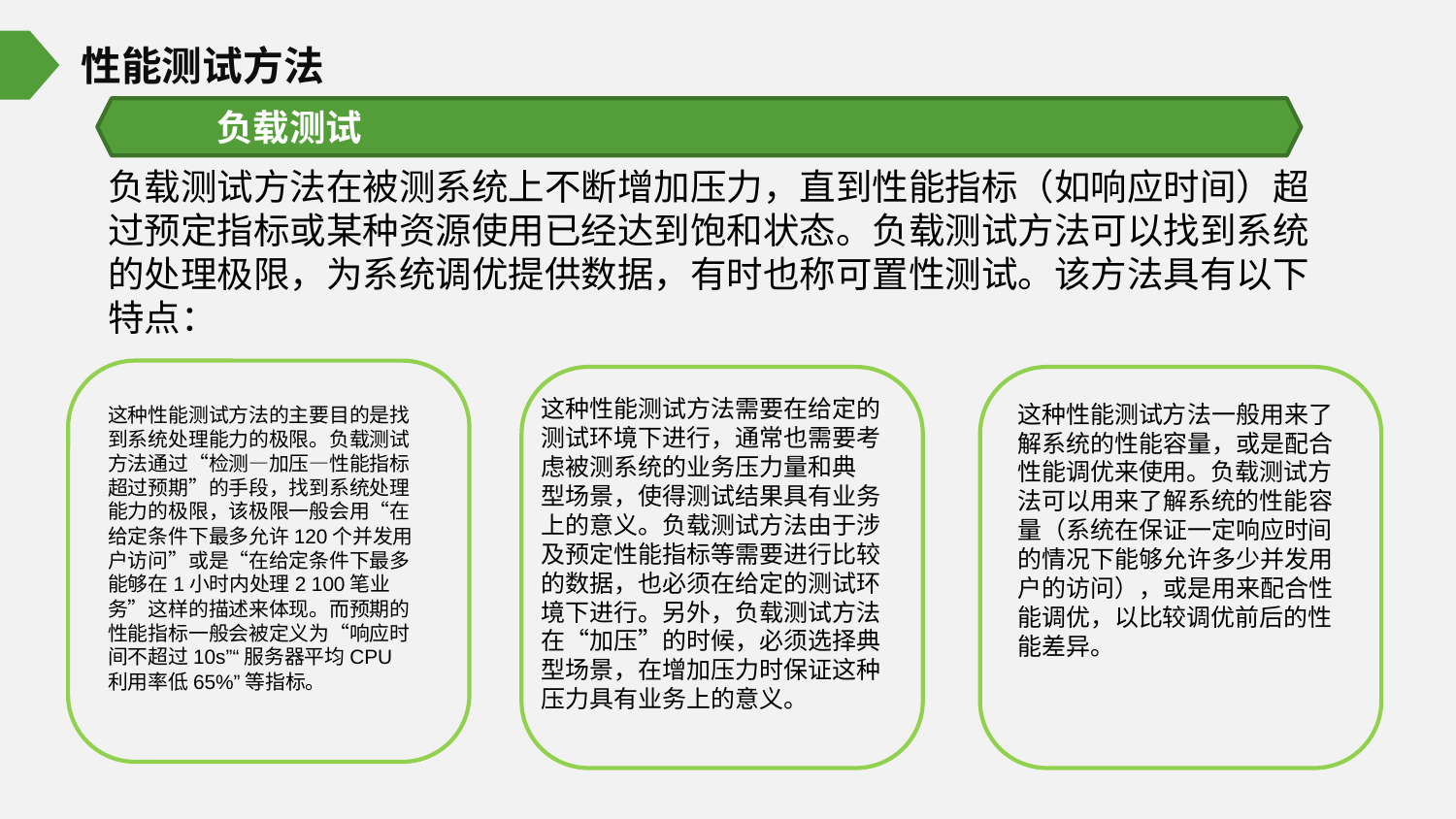

性能测试方法
负载测试
负载测试方法在被测系统上不断增加压力，直到性能指标（如响应时间）超过预定指标或某种资源使用已经达到饱和状态。负载测试方法可以找到系统的处理极限，为系统调优提供数据，有时也称可置性测试。该方法具有以下特点：

这种性能测试方法需要在给定的测试环境下进行，通常也需要考虑被测系统的业务压力量和典
型场景，使得测试结果具有业务上的意义。负载测试方法由于涉及预定性能指标等需要进行比较的数据，也必须在给定的测试环境下进行。另外，负载测试方法在“加压”的时候，必须选择典型场景，在增加压力时保证这种压力具有业务上的意义。
这种性能测试方法一般用来了解系统的性能容量，或是配合性能调优来使用。负载测试方法可以用来了解系统的性能容量（系统在保证一定响应时间的情况下能够允许多少并发用户的访问），或是用来配合性能调优，以比较调优前后的性能差异。
这种性能测试方法的主要目的是找到系统处理能力的极限。负载测试方法通过“检测—加压—性能指标超过预期”的手段，找到系统处理能力的极限，该极限一般会用“在给定条件下最多允许120个并发用户访问”或是“在给定条件下最多能够在1小时内处理2 100笔业务”这样的描述来体现。而预期的性能指标一般会被定义为“响应时间不超过10s”“服务器平均CPU利用率低65%”等指标。